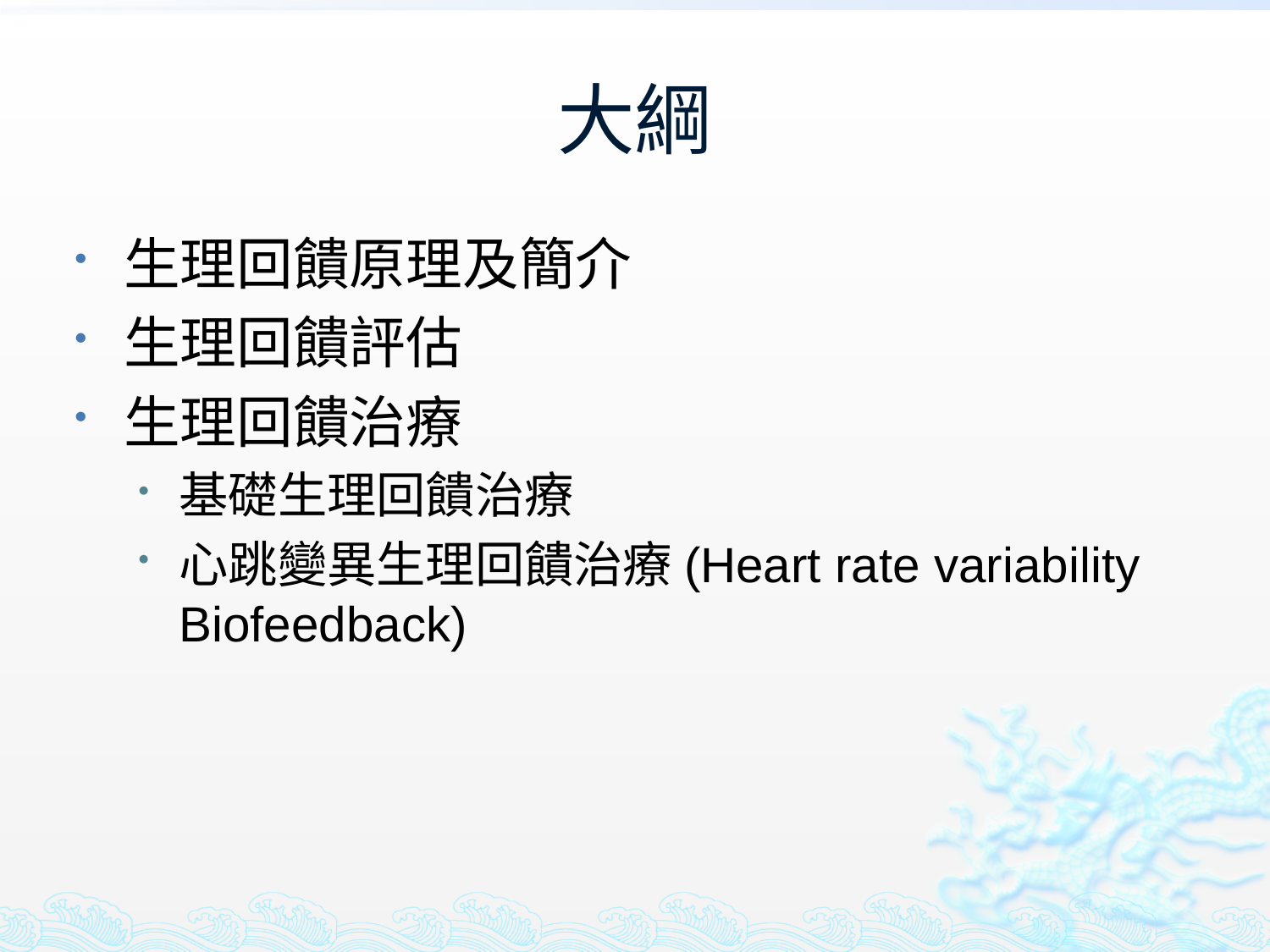

# 大綱
生理回饋原理及簡介
生理回饋評估
生理回饋治療
基礎生理回饋治療
心跳變異生理回饋治療(Heart rate variability Biofeedback)